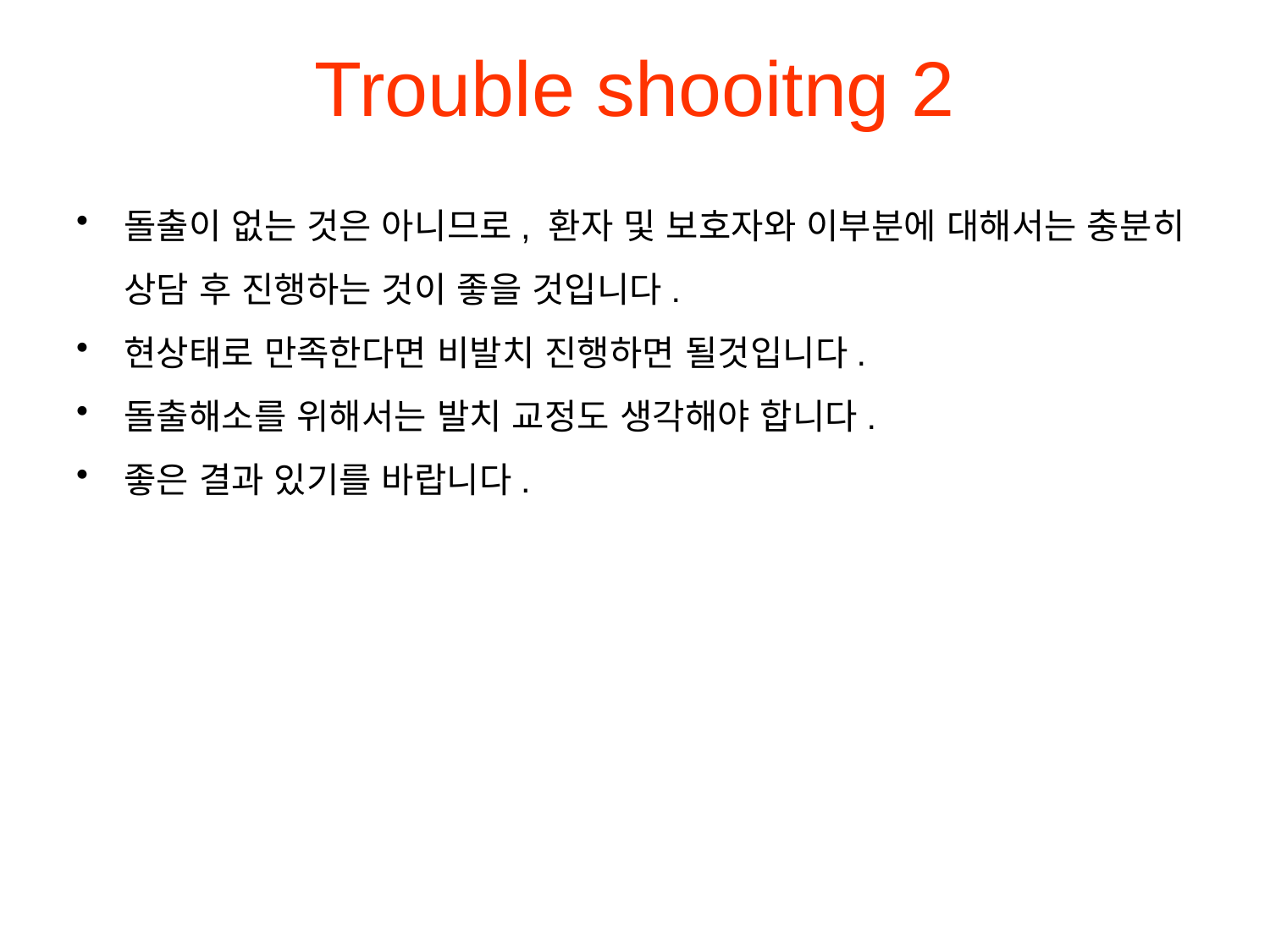

# Trouble shooitng 2
돌출이 없는 것은 아니므로, 환자 및 보호자와 이부분에 대해서는 충분히 상담 후 진행하는 것이 좋을 것입니다.
현상태로 만족한다면 비발치 진행하면 될것입니다.
돌출해소를 위해서는 발치 교정도 생각해야 합니다.
좋은 결과 있기를 바랍니다.